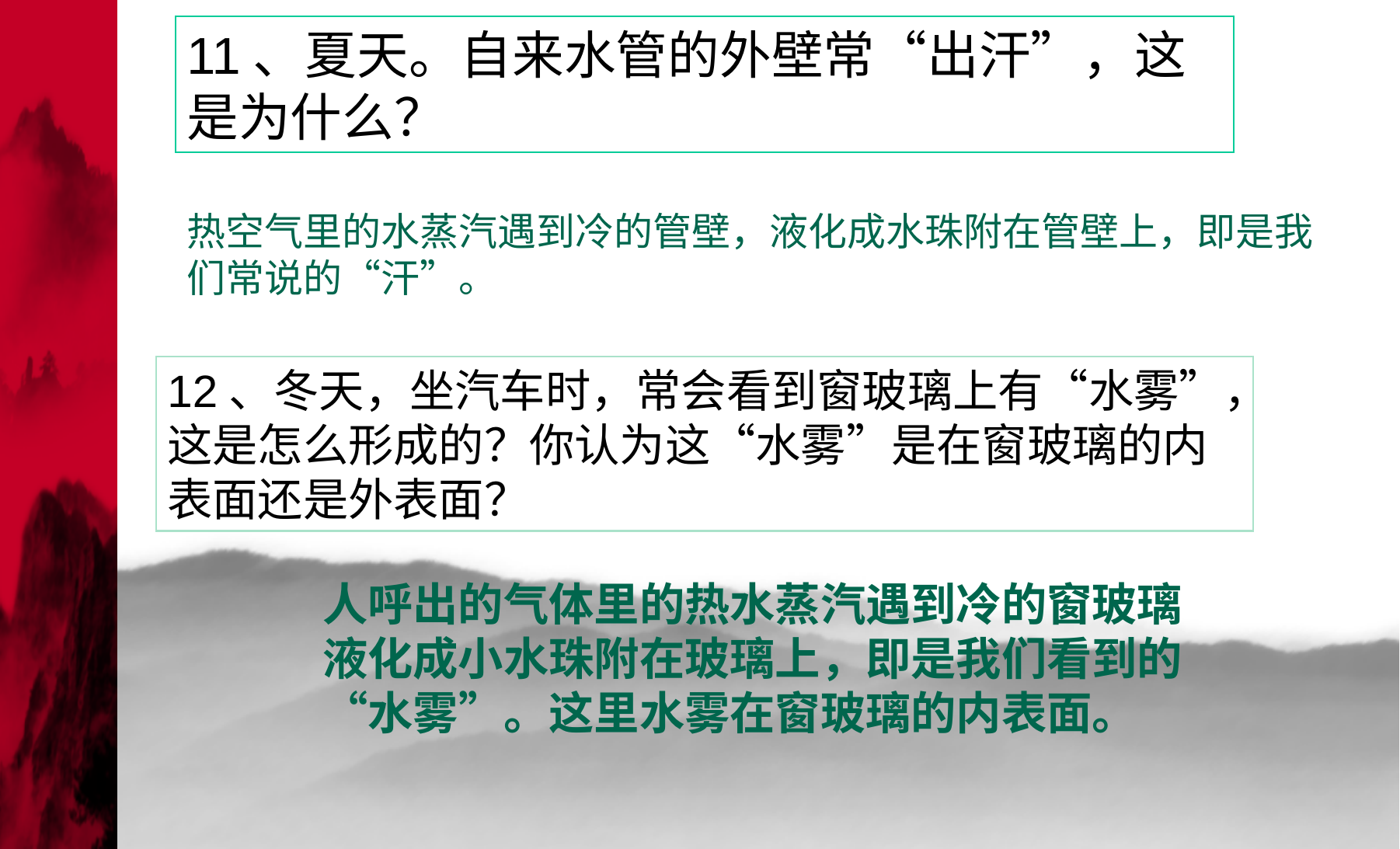

11、夏天。自来水管的外壁常“出汗”，这是为什么？
热空气里的水蒸汽遇到冷的管壁，液化成水珠附在管壁上，即是我们常说的“汗”。
12、冬天，坐汽车时，常会看到窗玻璃上有“水雾”，这是怎么形成的？你认为这“水雾”是在窗玻璃的内表面还是外表面？
人呼出的气体里的热水蒸汽遇到冷的窗玻璃液化成小水珠附在玻璃上，即是我们看到的“水雾”。这里水雾在窗玻璃的内表面。